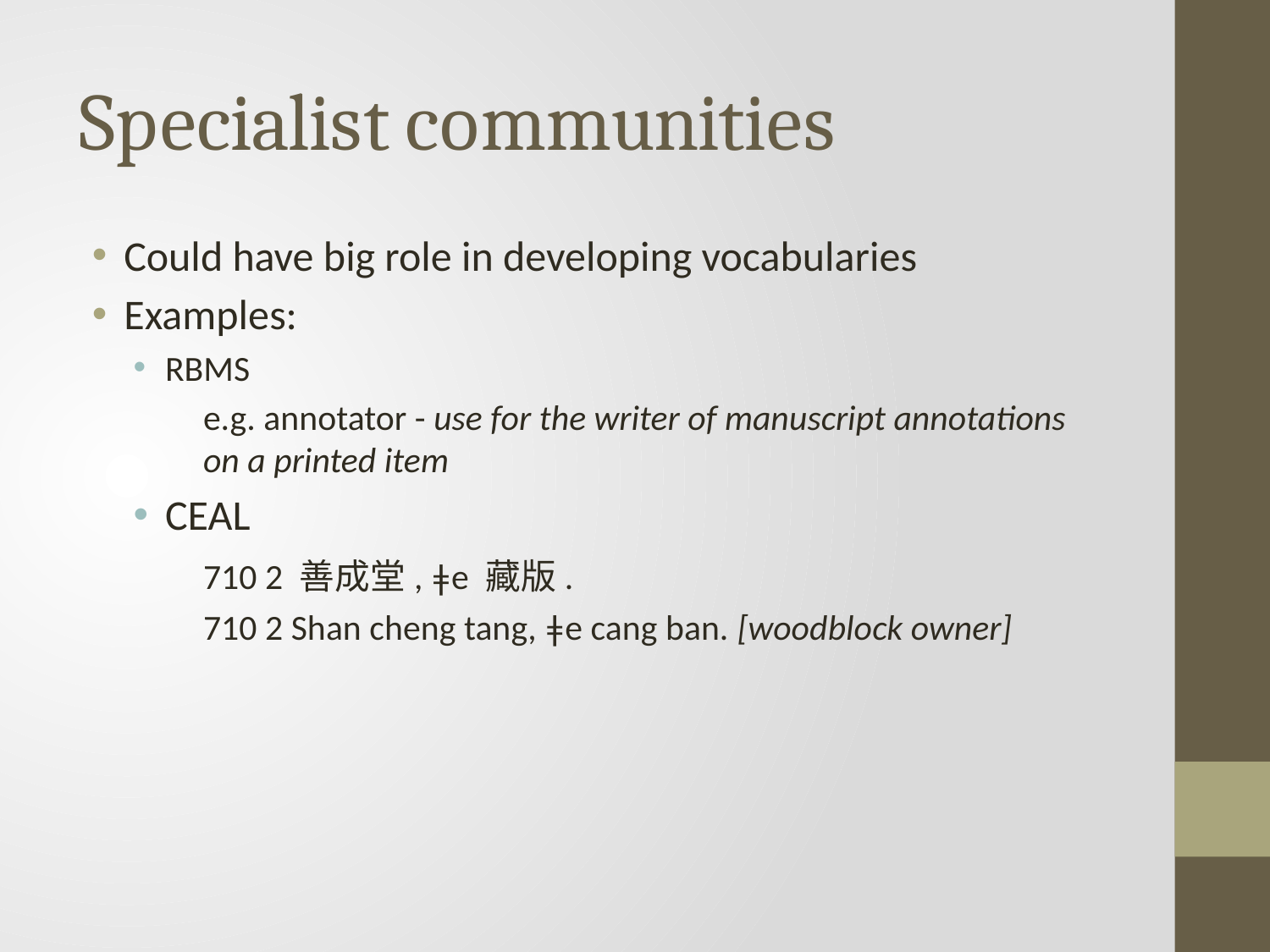

# Specialist communities
Could have big role in developing vocabularies
Examples:
RBMS
e.g. annotator - use for the writer of manuscript annotations on a printed item
CEAL
	710 2 善成堂, ǂe 藏版.
	710 2 Shan cheng tang, ǂe cang ban. [woodblock owner]